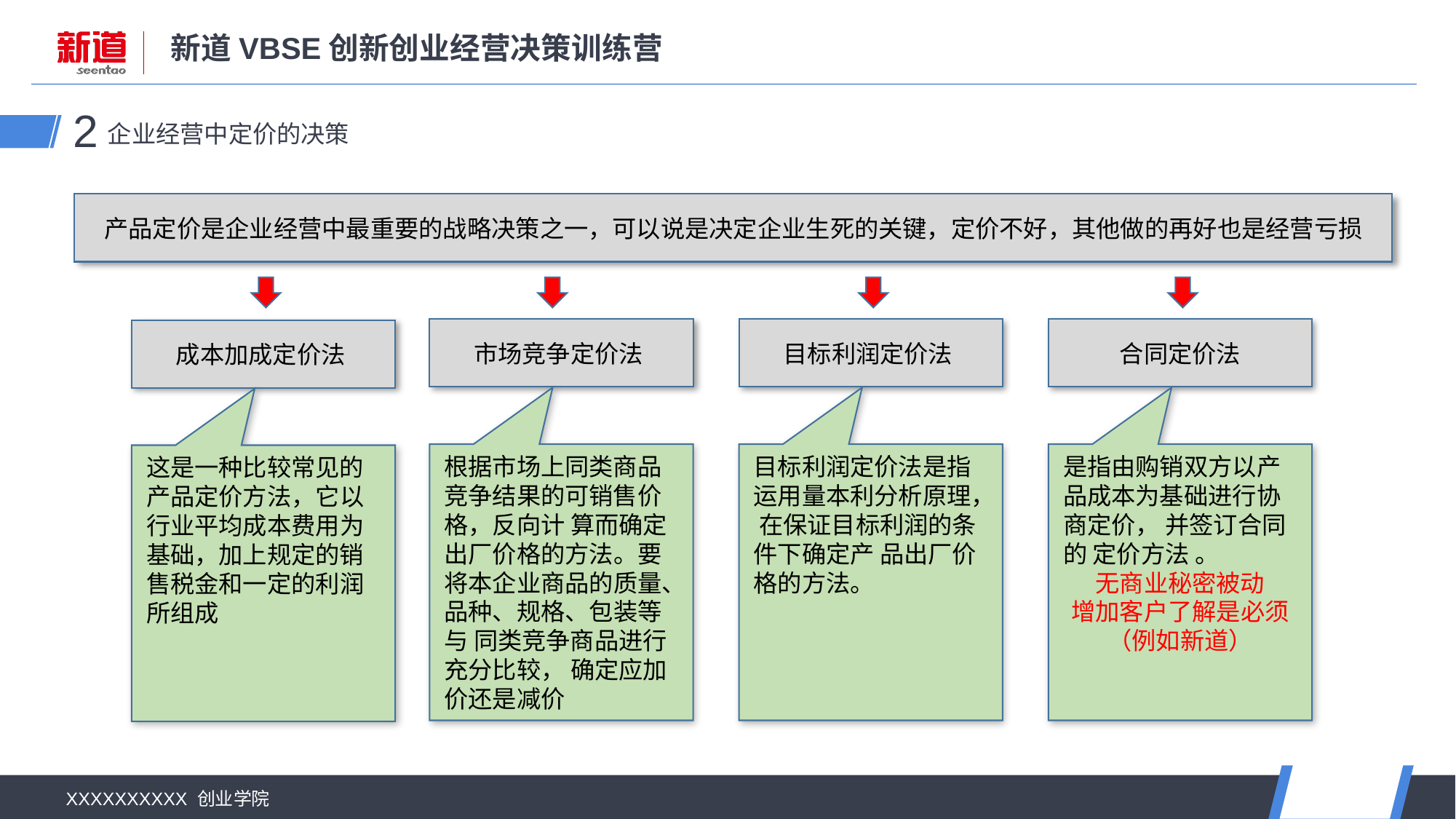

企业经营中定价的决策
2
产品定价是企业经营中最重要的战略决策之一，可以说是决定企业生死的关键，定价不好，其他做的再好也是经营亏损

市场竞争定价法
目标利润定价法
合同定价法
成本加成定价法
根据市场上同类商品竞争结果的可销售价格，反向计 算而确定出厂价格的方法。要将本企业商品的质量、品种、规格、包装等与 同类竞争商品进行充分比较， 确定应加价还是减价
目标利润定价法是指运用量本利分析原理， 在保证目标利润的条件下确定产 品出厂价格的方法。
是指由购销双方以产品成本为基础进行协商定价， 并签订合同的 定价方法 。
无商业秘密被动
增加客户了解是必须
（例如新道）
这是一种比较常见的产品定价方法，它以行业平均成本费用为基础，加上规定的销售税金和一定的利润所组成